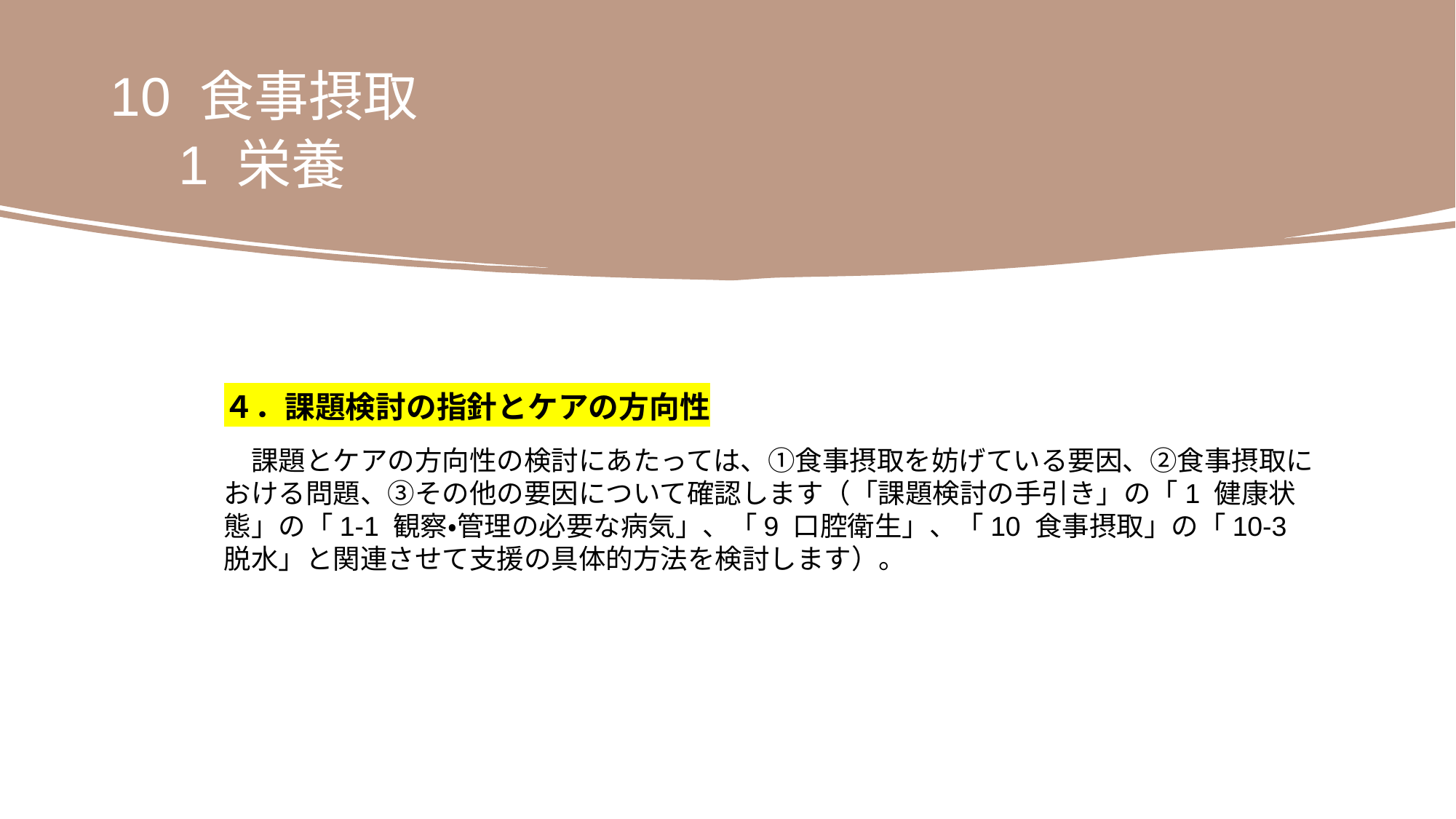

10 食事摂取
　1 栄養

４．課題検討の指針とケアの方向性

　課題とケアの方向性の検討にあたっては、①食事摂取を妨げている要因、②食事摂取に
おける問題、③その他の要因について確認します（「課題検討の手引き」の「1 健康状態」の「1-1 観察・管理の必要な病気」、「9 口腔衛生」、「10 食事摂取」の「10-3 脱水」と関連させて支援の具体的方法を検討します）。